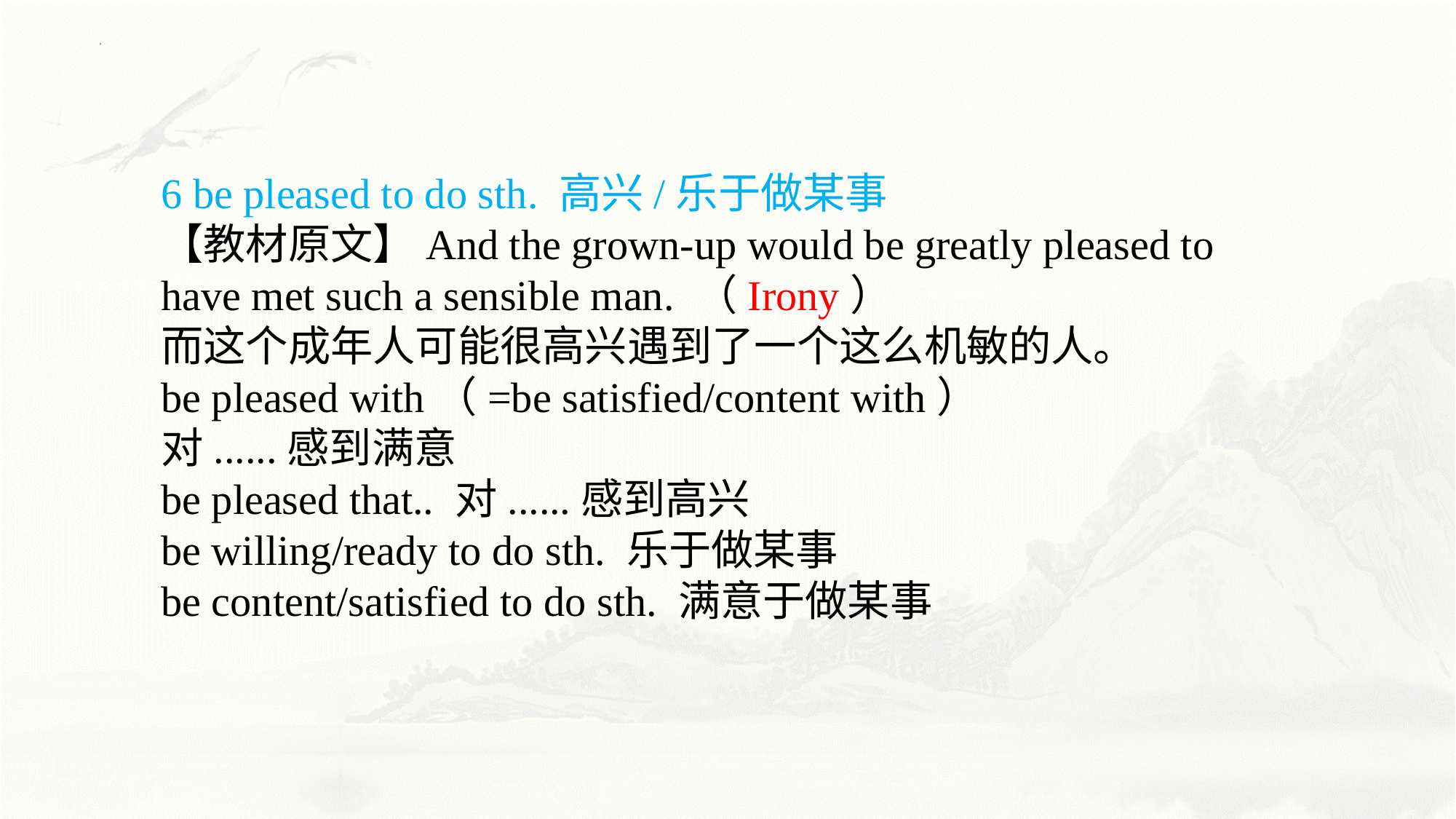

6 be pleased to do sth. 高兴/乐于做某事
【教材原文】And the grown-up would be greatly pleased to have met such a sensible man. （Irony）
而这个成年人可能很高兴遇到了一个这么机敏的人。
be pleased with（=be satisfied/content with）
对......感到满意
be pleased that.. 对......感到高兴
be willing/ready to do sth. 乐于做某事
be content/satisfied to do sth. 满意于做某事